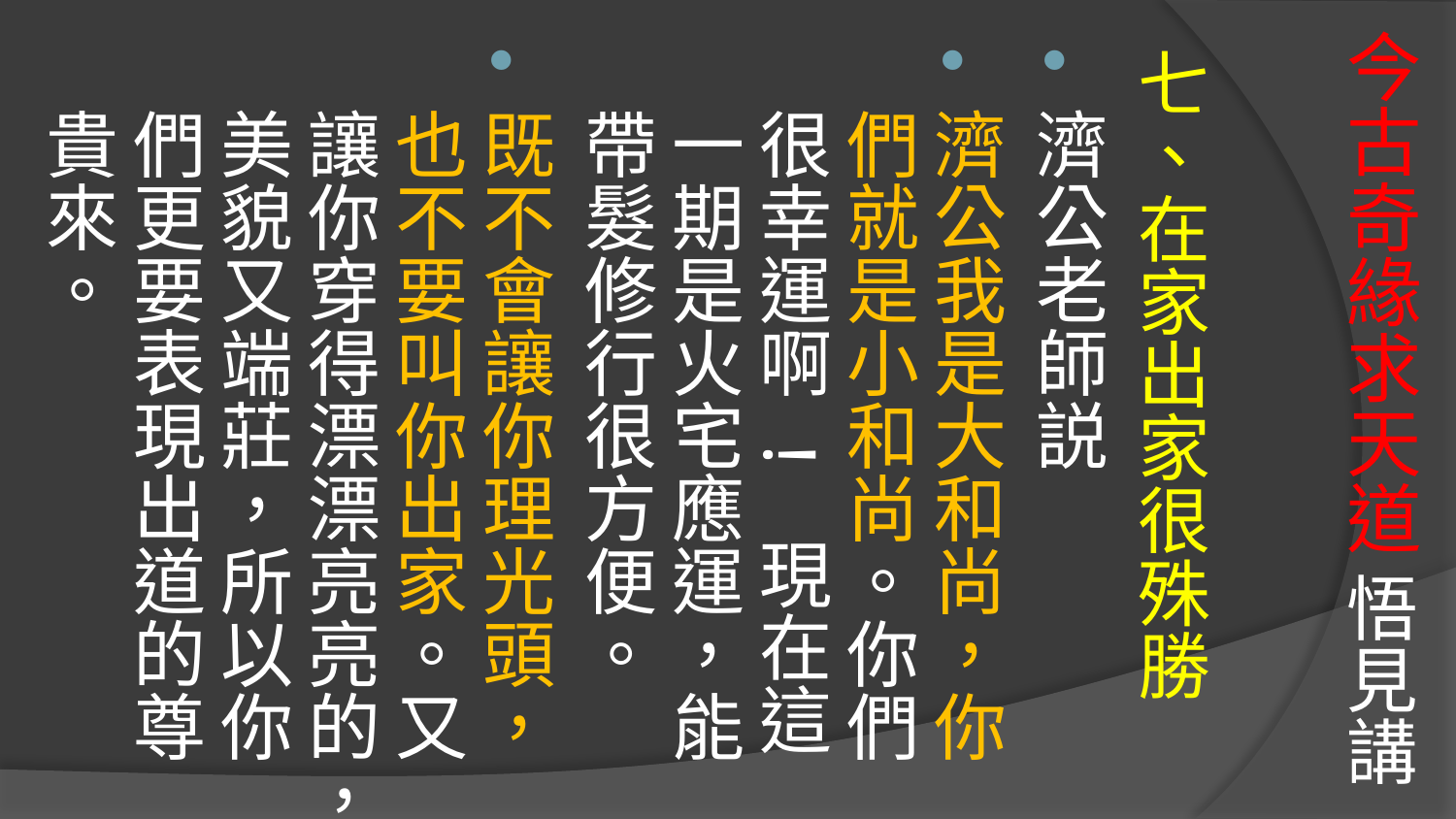

# 今古奇緣求天道 悟見講
七、在家出家很殊勝
濟公老師説
濟公我是大和尚，你們就是小和尚。你們很幸運啊 ! 現在這一期是火宅應運，能帶髮修行很方便。
既不會讓你理光頭，也不要叫你出家。又讓你穿得漂漂亮亮的，美貌又端莊，所以你們更要表現出道的尊貴來。